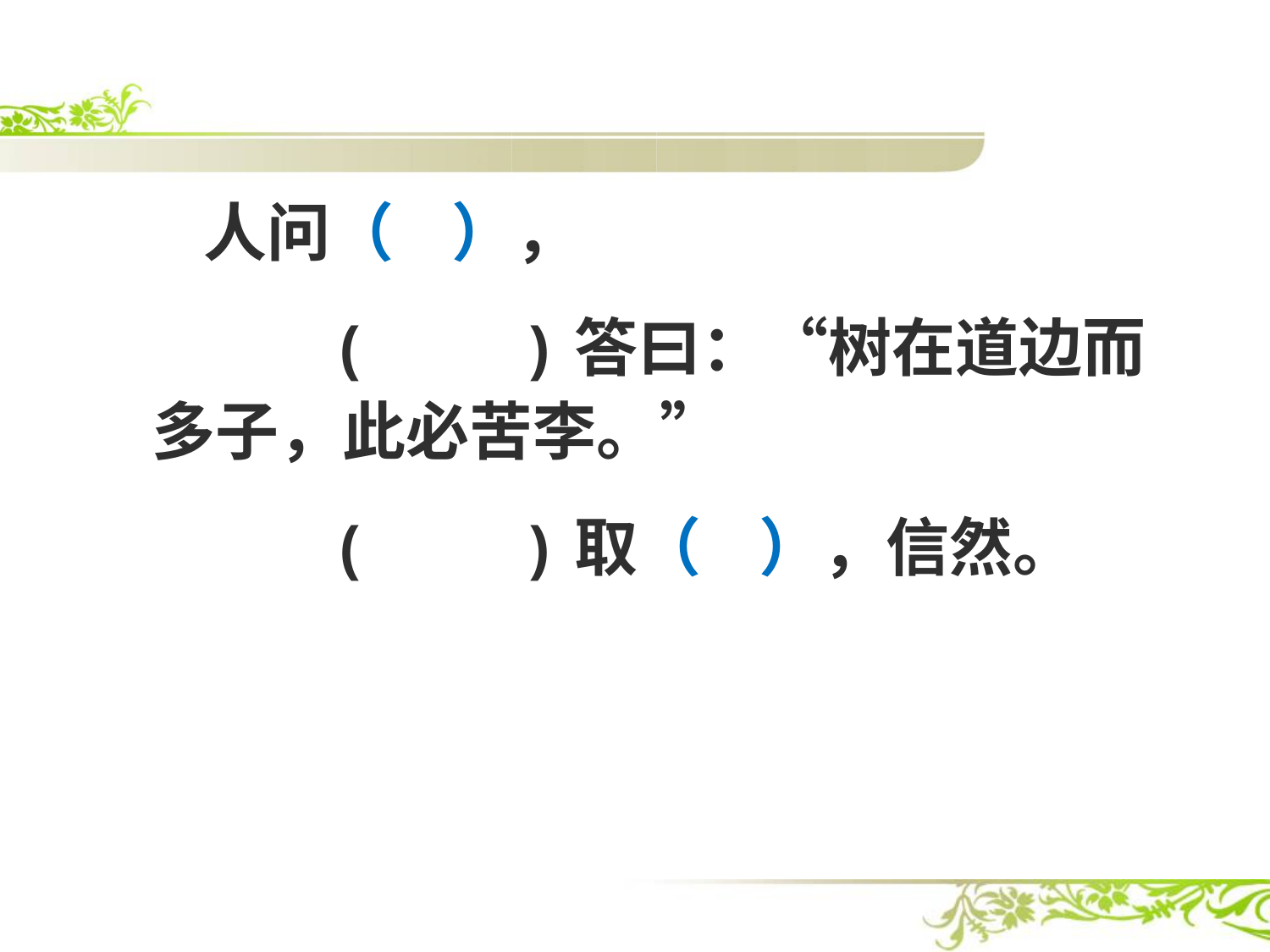

#
      人问（    ），
      (    )答曰：“树在道边而多子，此必苦李。”
      (    )取（    ），信然。